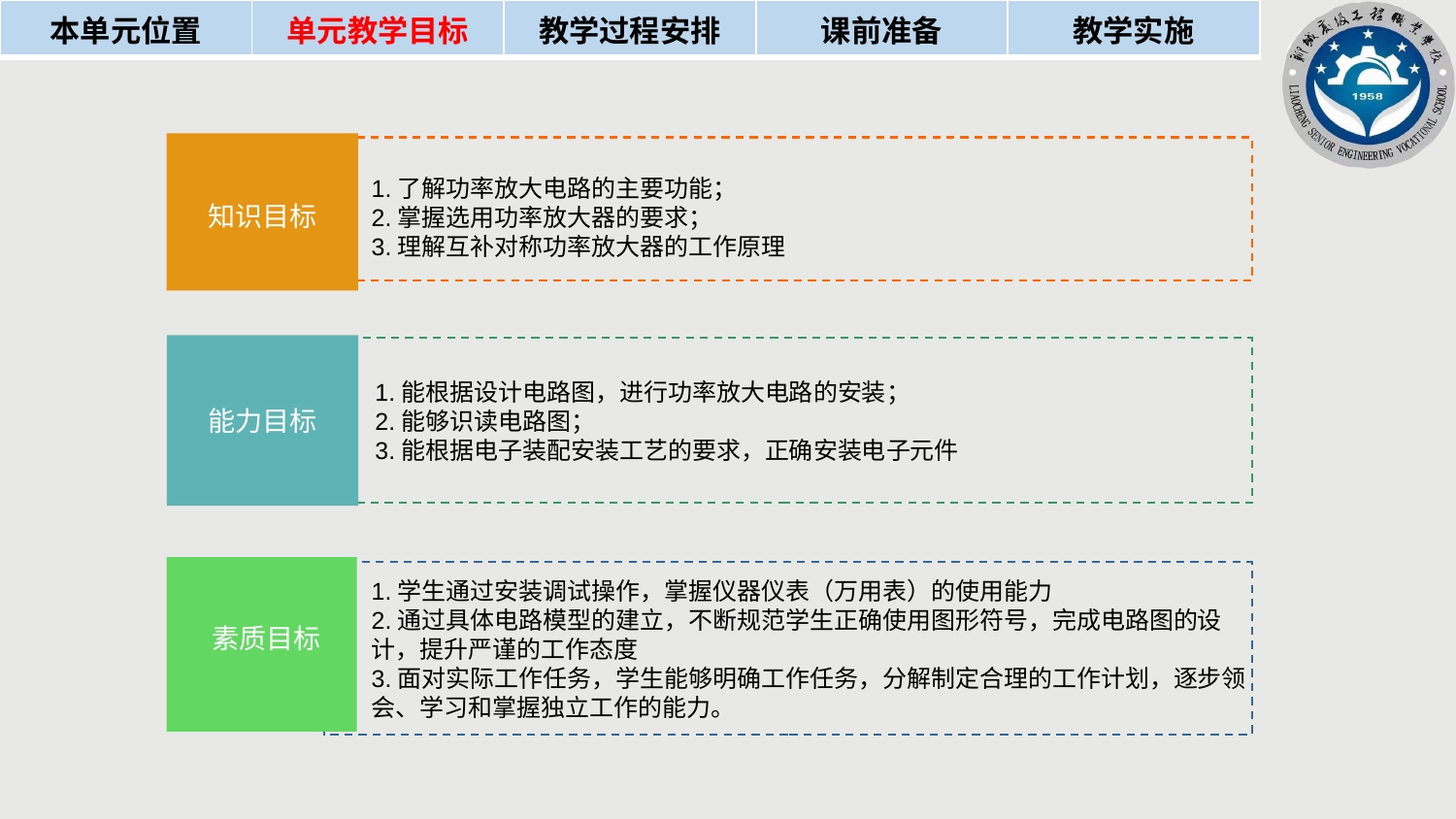

| 本单元位置 | 单元教学目标 | 教学过程安排 | 课前准备 | 教学实施 |
| --- | --- | --- | --- | --- |

1.了解功率放大电路的主要功能；
2.掌握选用功率放大器的要求；
3.理解互补对称功率放大器的工作原理
知识目标

1.能根据设计电路图，进行功率放大电路的安装；
2.能够识读电路图；
3.能根据电子装配安装工艺的要求，正确安装电子元件
能力目标

1.学生通过安装调试操作，掌握仪器仪表（万用表）的使用能力
2.通过具体电路模型的建立，不断规范学生正确使用图形符号，完成电路图的设计，提升严谨的工作态度
3.面对实际工作任务，学生能够明确工作任务，分解制定合理的工作计划，逐步领会、学习和掌握独立工作的能力。
素质目标